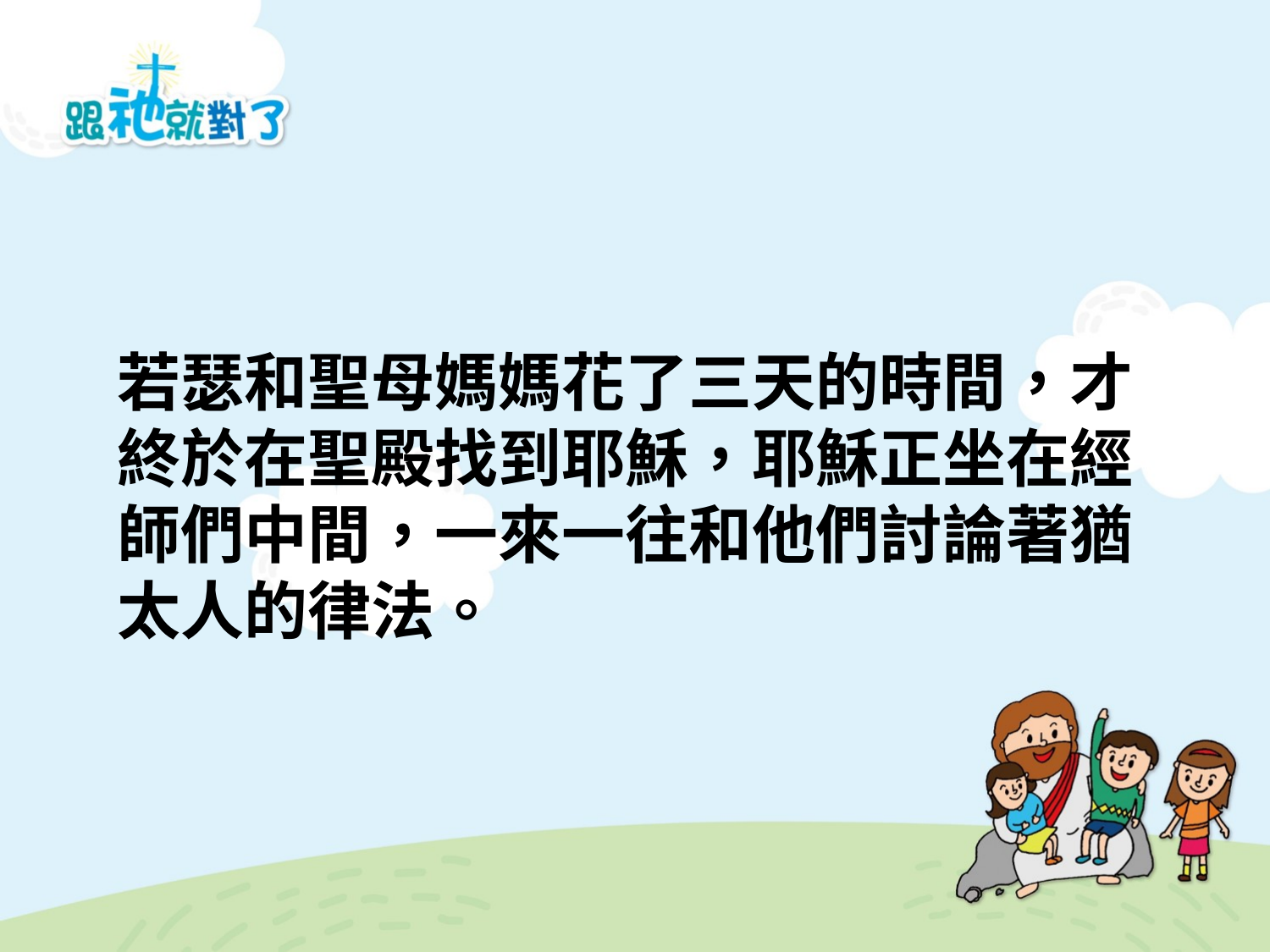

若瑟和聖母媽媽花了三天的時間，才終於在聖殿找到耶穌，耶穌正坐在經師們中間，一來一往和他們討論著猶太人的律法。